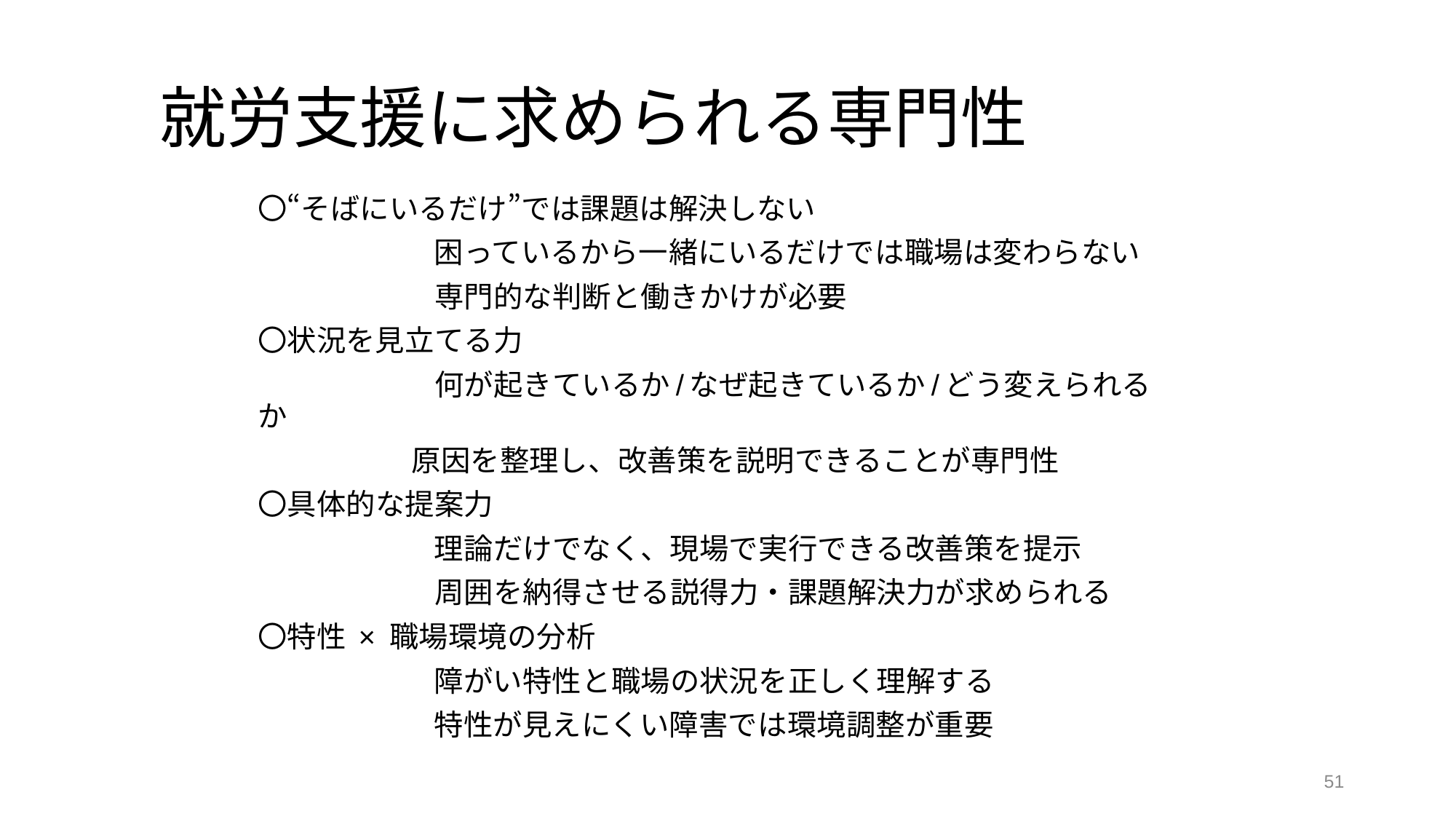

就労支援に求められる専門性
〇“そばにいるだけ”では課題は解決しない
　　　　　　困っているから一緒にいるだけでは職場は変わらない
　　　　　　専門的な判断と働きかけが必要
〇状況を見立てる力
　　　　　　何が起きているか/なぜ起きているか/どう変えられるか
　　　　　 原因を整理し、改善策を説明できることが専門性
〇具体的な提案力
　　　　　　理論だけでなく、現場で実行できる改善策を提示
　　　　　　周囲を納得させる説得力・課題解決力が求められる
〇特性 × 職場環境の分析
　　　　　　障がい特性と職場の状況を正しく理解する
　　　　　　特性が見えにくい障害では環境調整が重要

51